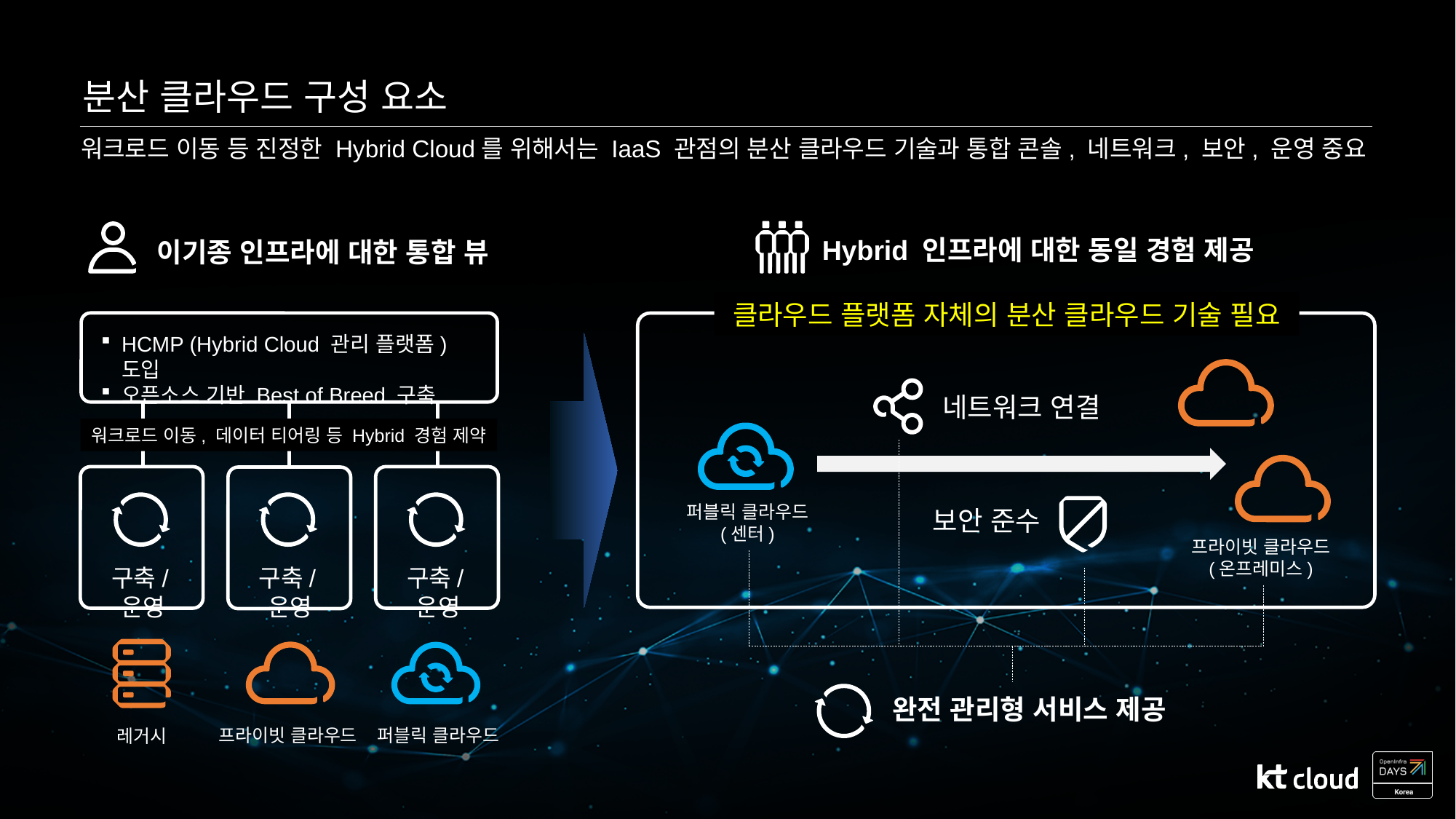

분산 클라우드 구성 요소
워크로드 이동 등 진정한 Hybrid Cloud를 위해서는 IaaS 관점의 분산 클라우드 기술과 통합 콘솔, 네트워크, 보안, 운영 중요

Hybrid 인프라에 대한 동일 경험 제공
이기종 인프라에 대한 통합 뷰
클라우드 플랫폼 자체의 분산 클라우드 기술 필요

HCMP (Hybrid Cloud 관리 플랫폼) 도입
오픈소스 기반 Best of Breed 구축

네트워크 연결
워크로드 이동, 데이터 티어링 등 Hybrid 경험 제약

퍼블릭 클라우드
(센터)

보안 준수
프라이빗 클라우드
(온프레미스)
구축/운영
구축/운영
구축/운영

완전 관리형 서비스 제공
퍼블릭 클라우드
프라이빗 클라우드
레거시